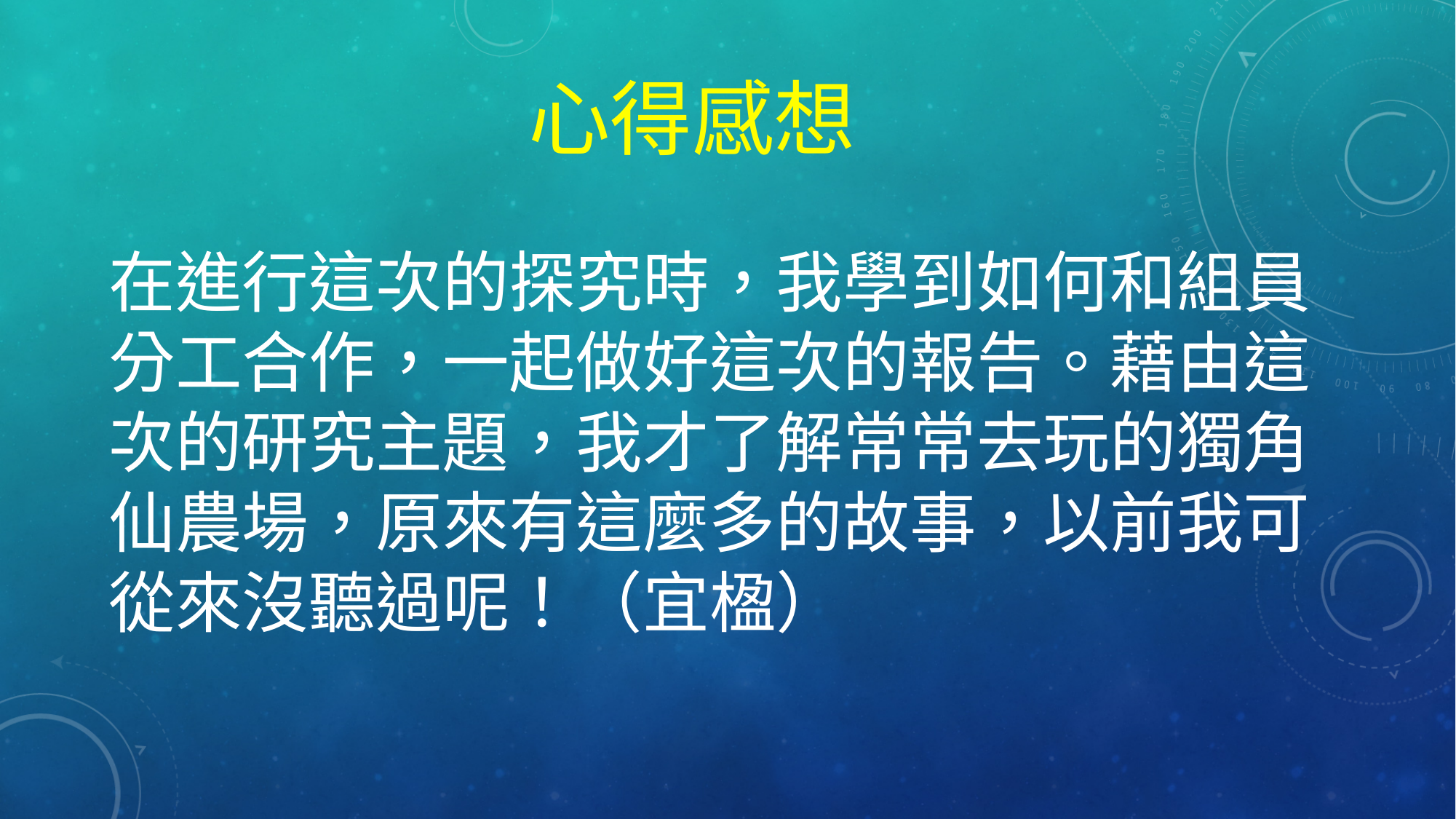

# 心得感想
在進行這次的探究時，我學到如何和組員分工合作，一起做好這次的報告。藉由這次的研究主題，我才了解常常去玩的獨角仙農場，原來有這麼多的故事，以前我可從來沒聽過呢！（宜楹）